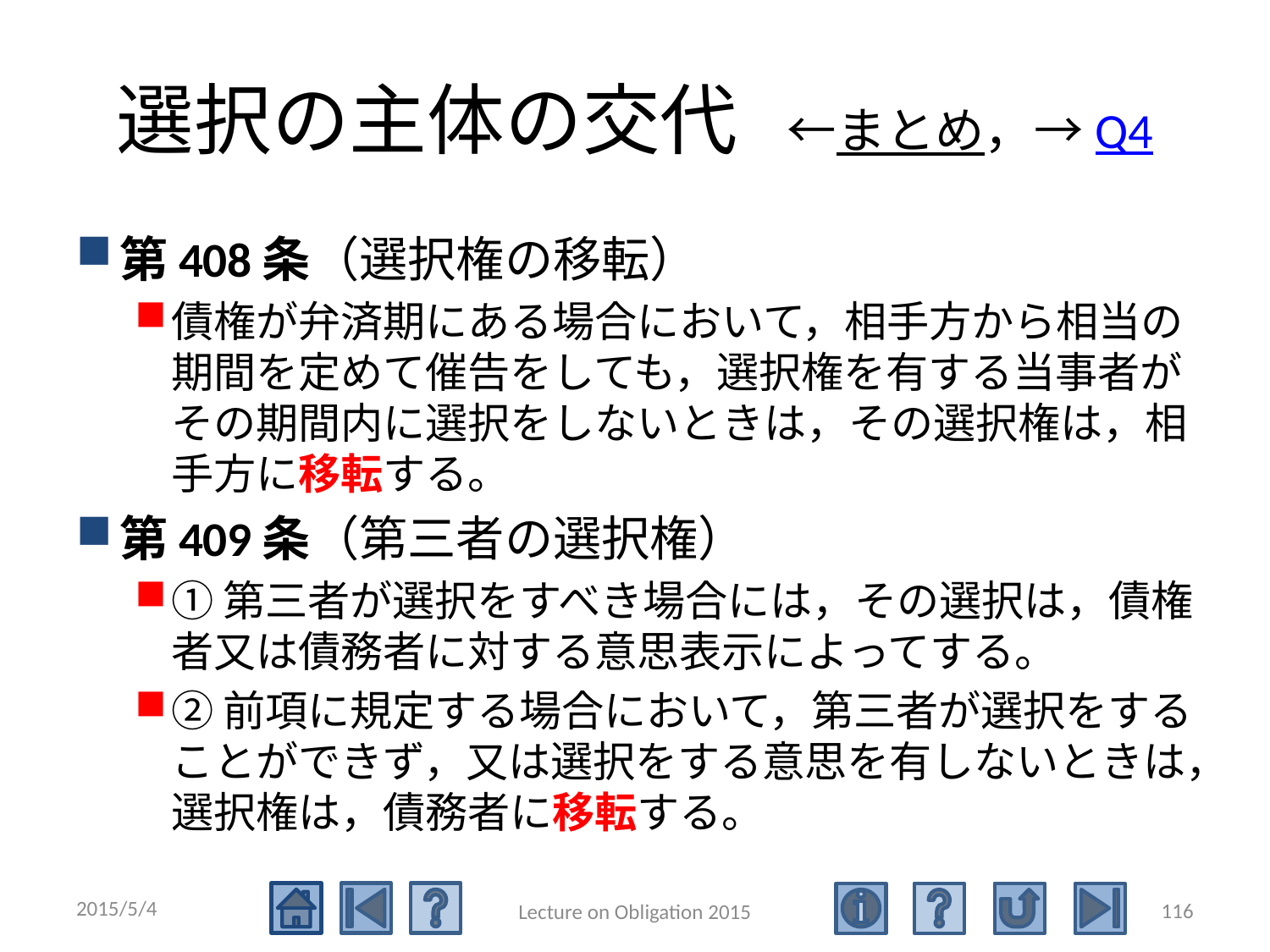

# 選択の主体の交代　←まとめ，→Q4
第408条（選択権の移転）
債権が弁済期にある場合において，相手方から相当の期間を定めて催告をしても，選択権を有する当事者がその期間内に選択をしないときは，その選択権は，相手方に移転する。
第409条（第三者の選択権）
①第三者が選択をすべき場合には，その選択は，債権者又は債務者に対する意思表示によってする。
②前項に規定する場合において，第三者が選択をすることができず，又は選択をする意思を有しないときは，選択権は，債務者に移転する。

2015/5/4
116
Lecture on Obligation 2015